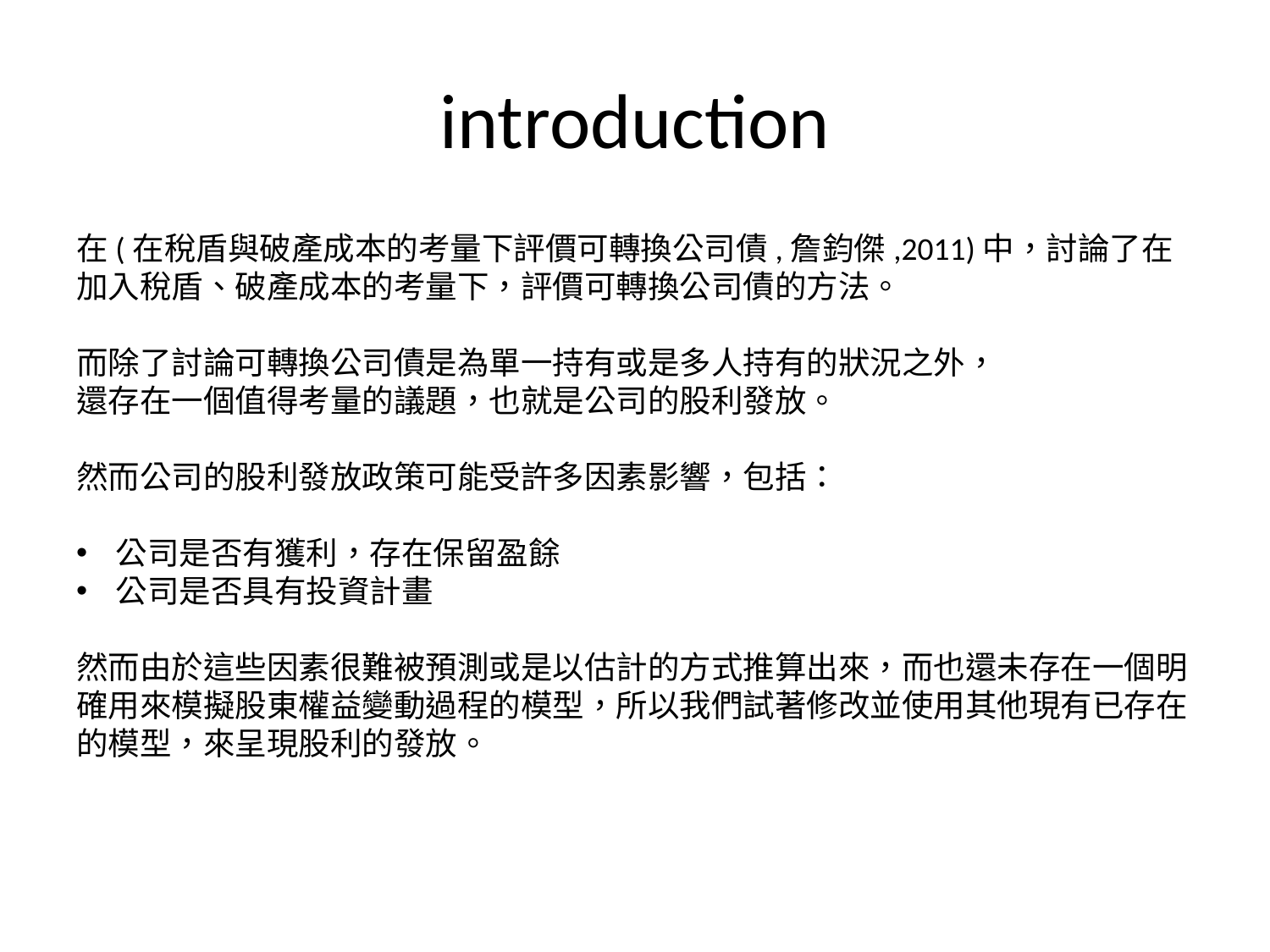

# introduction
在(在稅盾與破產成本的考量下評價可轉換公司債,詹鈞傑,2011)中，討論了在加入稅盾、破產成本的考量下，評價可轉換公司債的方法。

而除了討論可轉換公司債是為單一持有或是多人持有的狀況之外，
還存在一個值得考量的議題，也就是公司的股利發放。

然而公司的股利發放政策可能受許多因素影響，包括：

公司是否有獲利，存在保留盈餘
公司是否具有投資計畫

然而由於這些因素很難被預測或是以估計的方式推算出來，而也還未存在一個明確用來模擬股東權益變動過程的模型，所以我們試著修改並使用其他現有已存在的模型，來呈現股利的發放。